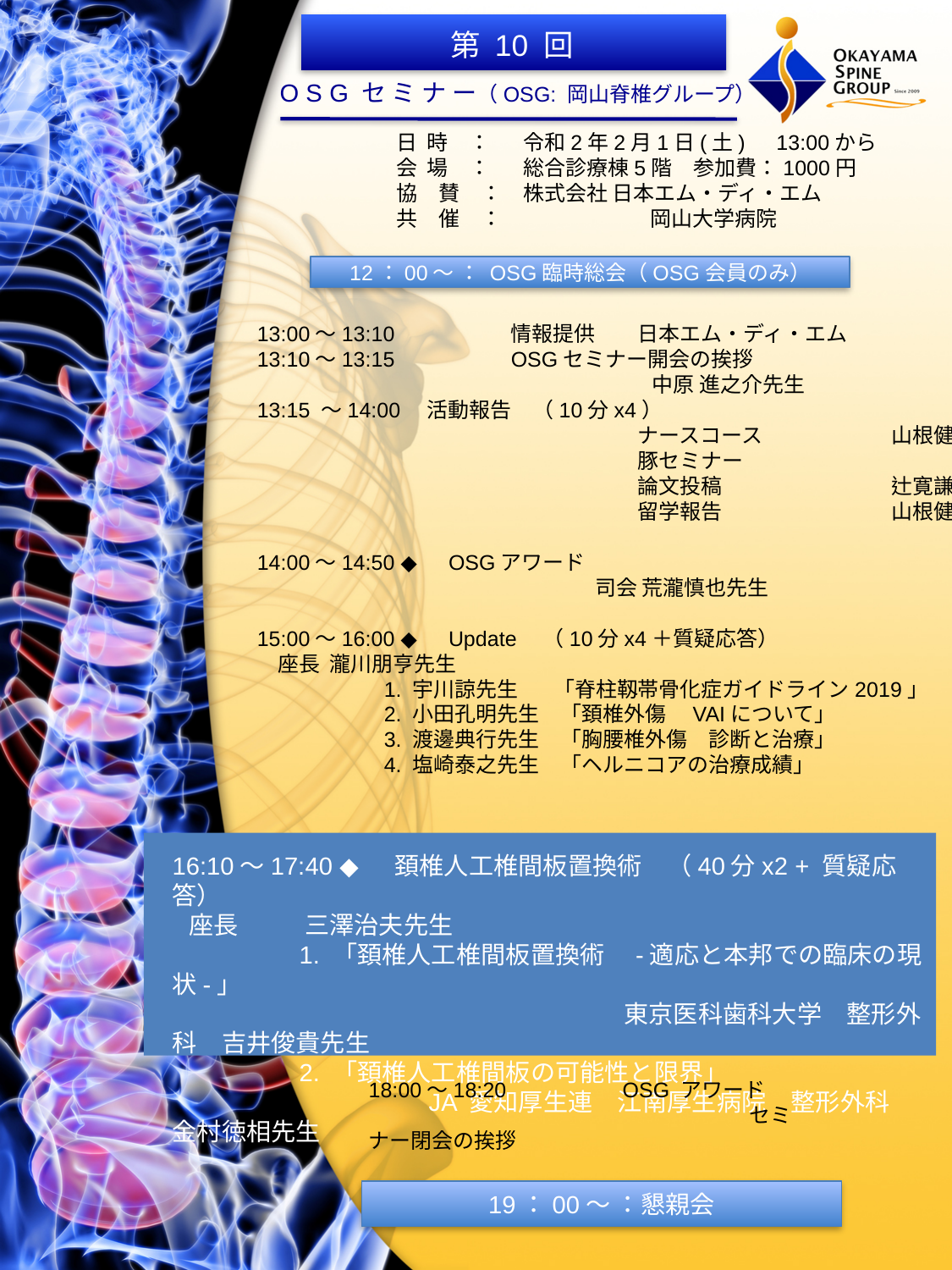

第 10 回
O S G セ ミ ナ ー（OSG: 岡山脊椎グループ）
	日  時　：	令和2年2月1日(土)　13:00から
	会  場　：	総合診療棟5階　参加費：1000円
	協　賛　：	株式会社 日本エム・ディ・エム
　　　	共　催　：　	岡山大学病院
12：00～ ： OSG臨時総会（OSG会員のみ）
13:00～13:10	情報提供　　日本エム・ディ・エム
13:10～13:15 	OSGセミナー開会の挨拶
			  中原 進之介先生
13:15 ～14:00　活動報告　（10分x4）
			ナースコース		山根健太郎先生
			豚セミナー　		宇川諒先生
			論文投稿　		辻寛謙先生
			留学報告		山根健太郎先生

14:00～14:50 ◆　OSGアワード
	　　　　　　　　　　司会 荒瀧慎也先生

15:00～16:00 ◆　Update　（10分x4＋質疑応答）
　座長  瀧川朋亨先生
	1. 宇川諒先生   　「脊柱靱帯骨化症ガイドライン2019」
	2. 小田孔明先生　「頚椎外傷　VAIについて」
	3. 渡邊典行先生　「胸腰椎外傷　診断と治療」
	4. 塩崎泰之先生　「ヘルニコアの治療成績」

16:10～17:40 ◆　 頚椎人工椎間板置換術　（40分x2 + 質疑応答）
  座長	 三澤治夫先生
	1. 「頚椎人工椎間板置換術　-適応と本邦での臨床の現状-」
		　　　　　　　　東京医科歯科大学　整形外科　吉井俊貴先生
	2. 「頚椎人工椎間板の可能性と限界」
	　　　　　JA 愛知厚生連　江南厚生病院　整形外科　金村徳相先生
18:00～18:20 	OSG アワード
			セミナー閉会の挨拶

19：00～ ：懇親会